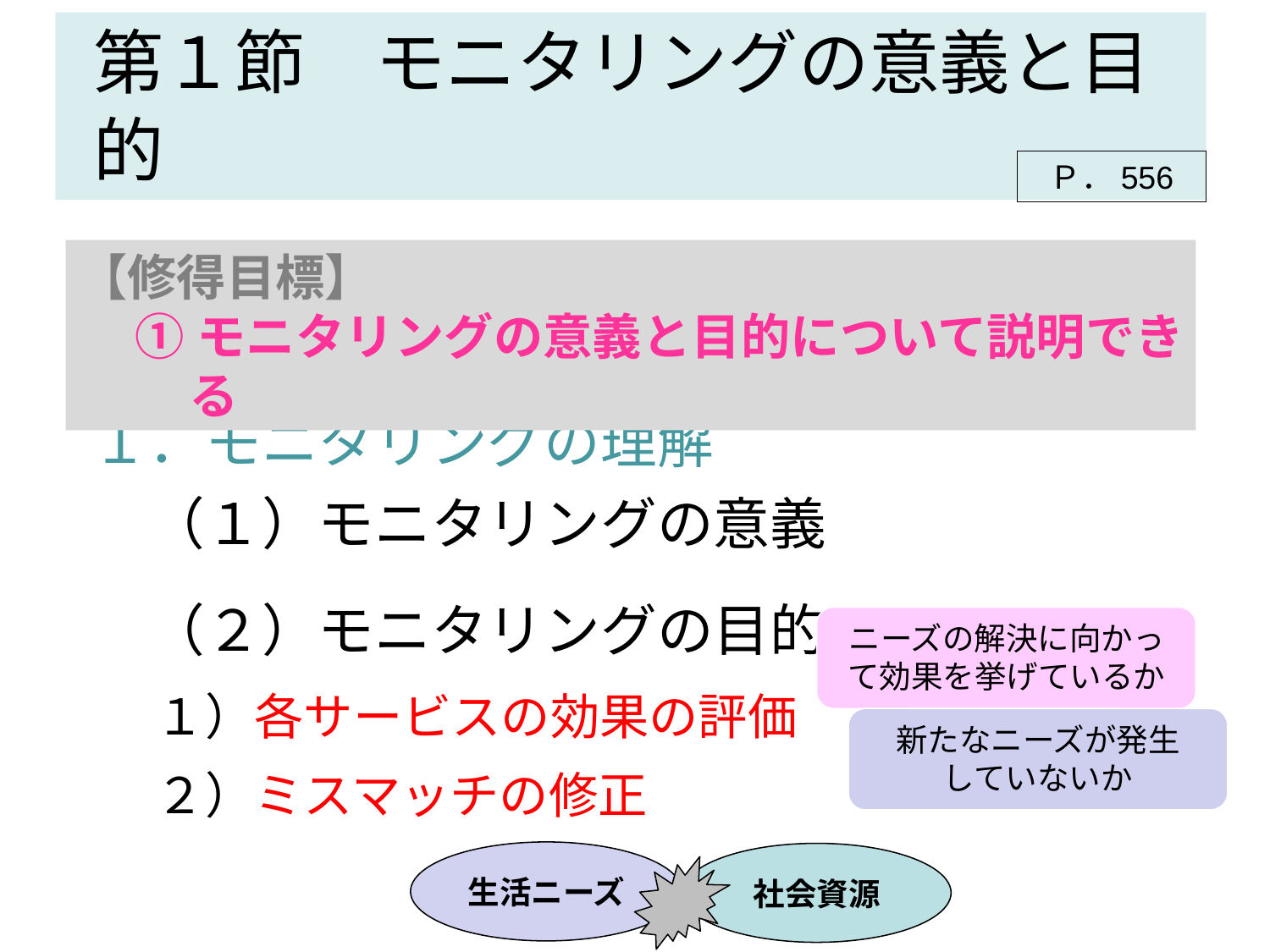

# 第１節　モニタリングの意義と目的
Ｐ．556
【修得目標】
     ①モニタリングの意義と目的について説明できる
１．モニタリングの理解
　（１）モニタリングの意義

　（２）モニタリングの目的
１）各サービスの効果の評価
２）ミスマッチの修正
ニーズの解決に向かって効果を挙げているか
新たなニーズが発生
していないか
生活ニーズ
社会資源